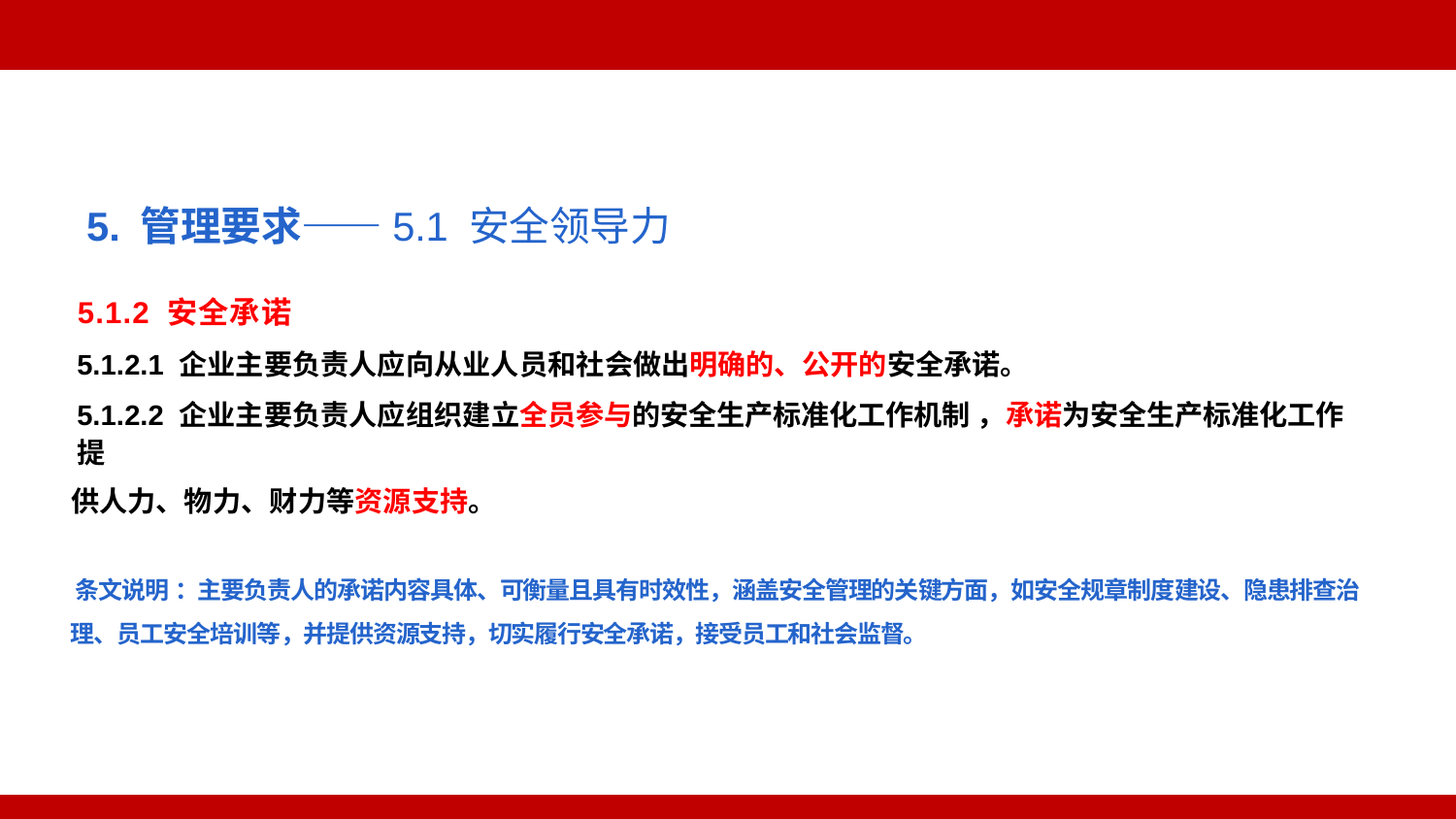

5. 管理要求——5.1 安全领导力

5.1.2 安全承诺
5.1.2.1 企业主要负责人应向从业人员和社会做出明确的、公开的安全承诺。
5.1.2.2 企业主要负责人应组织建立全员参与的安全生产标准化工作机制 ，承诺为安全生产标准化工作提
供人力、物力、财力等资源支持。

条文说明 ：主要负责人的承诺内容具体、可衡量且具有时效性，涵盖安全管理的关键方面，如安全规章制度建设、隐患排查治
理、员工安全培训等，并提供资源支持，切实履行安全承诺，接受员工和社会监督。